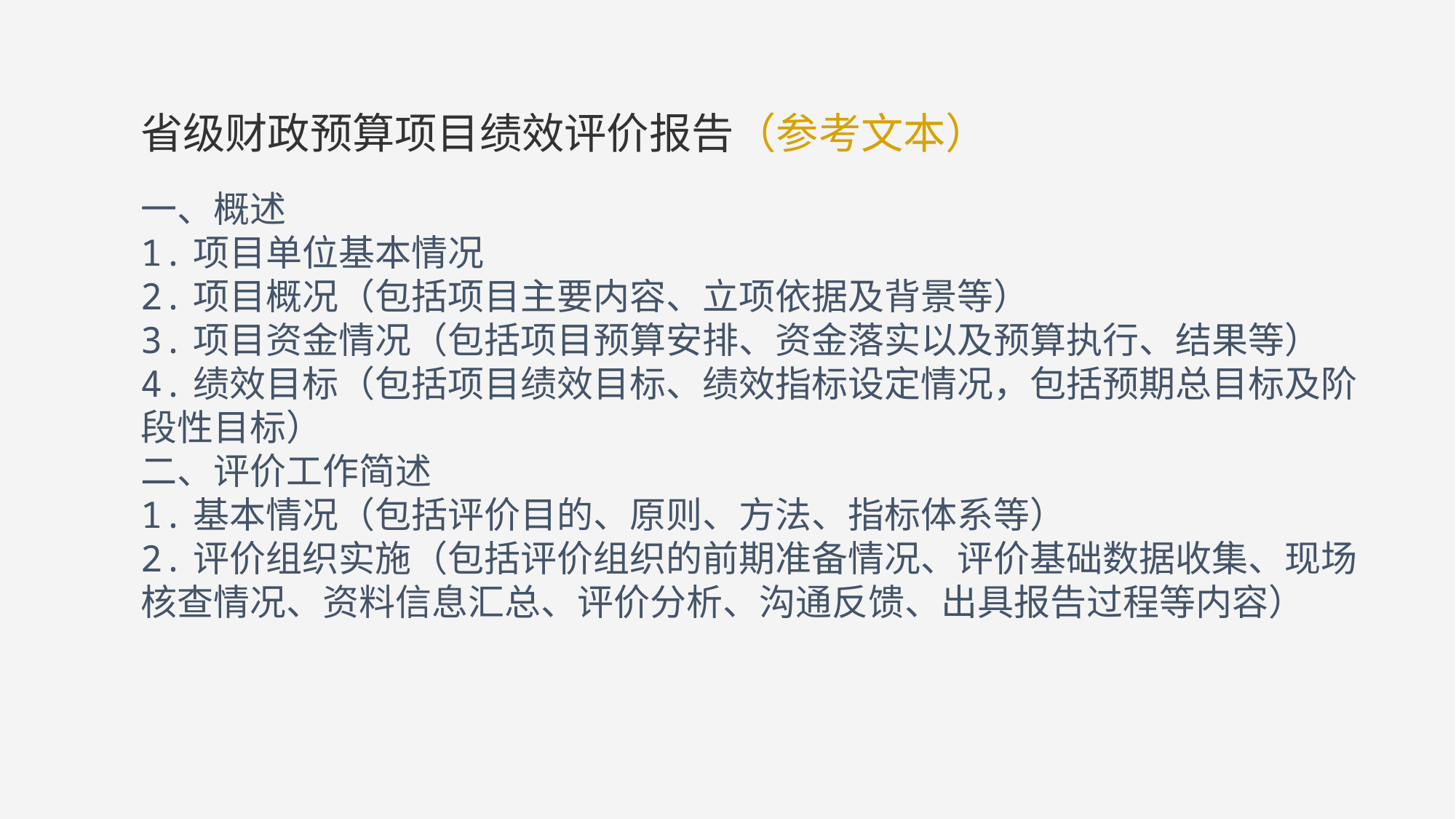

省级财政预算项目绩效评价报告（参考文本）

一、概述
1.项目单位基本情况
2.项目概况（包括项目主要内容、立项依据及背景等）
3.项目资金情况（包括项目预算安排、资金落实以及预算执行、结果等）
4.绩效目标（包括项目绩效目标、绩效指标设定情况，包括预期总目标及阶段性目标）二、评价工作简述
1.基本情况（包括评价目的、原则、方法、指标体系等）
2.评价组织实施（包括评价组织的前期准备情况、评价基础数据收集、现场核查情况、资料信息汇总、评价分析、沟通反馈、出具报告过程等内容）